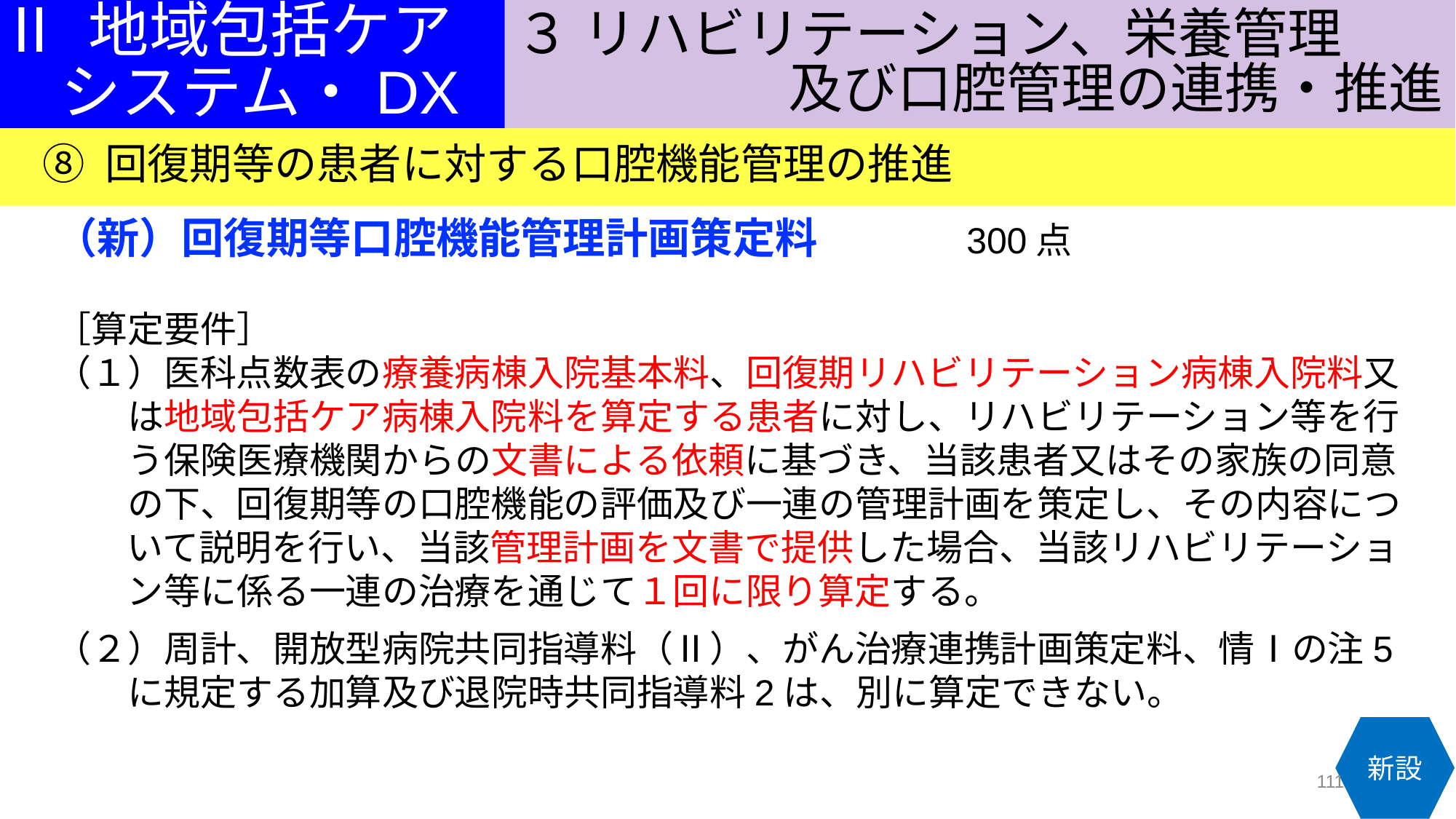

３ リハビリテーション、栄養管理
　　　　　及び口腔管理の連携・推進
Ⅱ 地域包括ケア
　システム・DX
⑧ 回復期等の患者に対する口腔機能管理の推進
（新）回復期等口腔機能管理計画策定料　　　●●点

［算定要件］
（１）医科点数表の療養病棟入院基本料、回復期リハビリテーション病棟入院料又
　　は地域包括ケア病棟入院料を算定する患者に対し、リハビリテーション等を行
　　う保険医療機関からの文書による依頼に基づき、当該患者又はその家族の同意
　　の下、回復期等の口腔機能の評価及び一連の管理計画を策定し、その内容につ
　　いて説明を行い、当該管理計画を文書で提供した場合、当該リハビリテーショ
　　ン等に係る一連の治療を通じて１回に限り算定する。

（２）周計、開放型病院共同指導料（Ⅱ）、がん治療連携計画策定料、情Ⅰの注5
　　に規定する加算及び退院時共同指導料2は、別に算定できない。

300点

新設
111